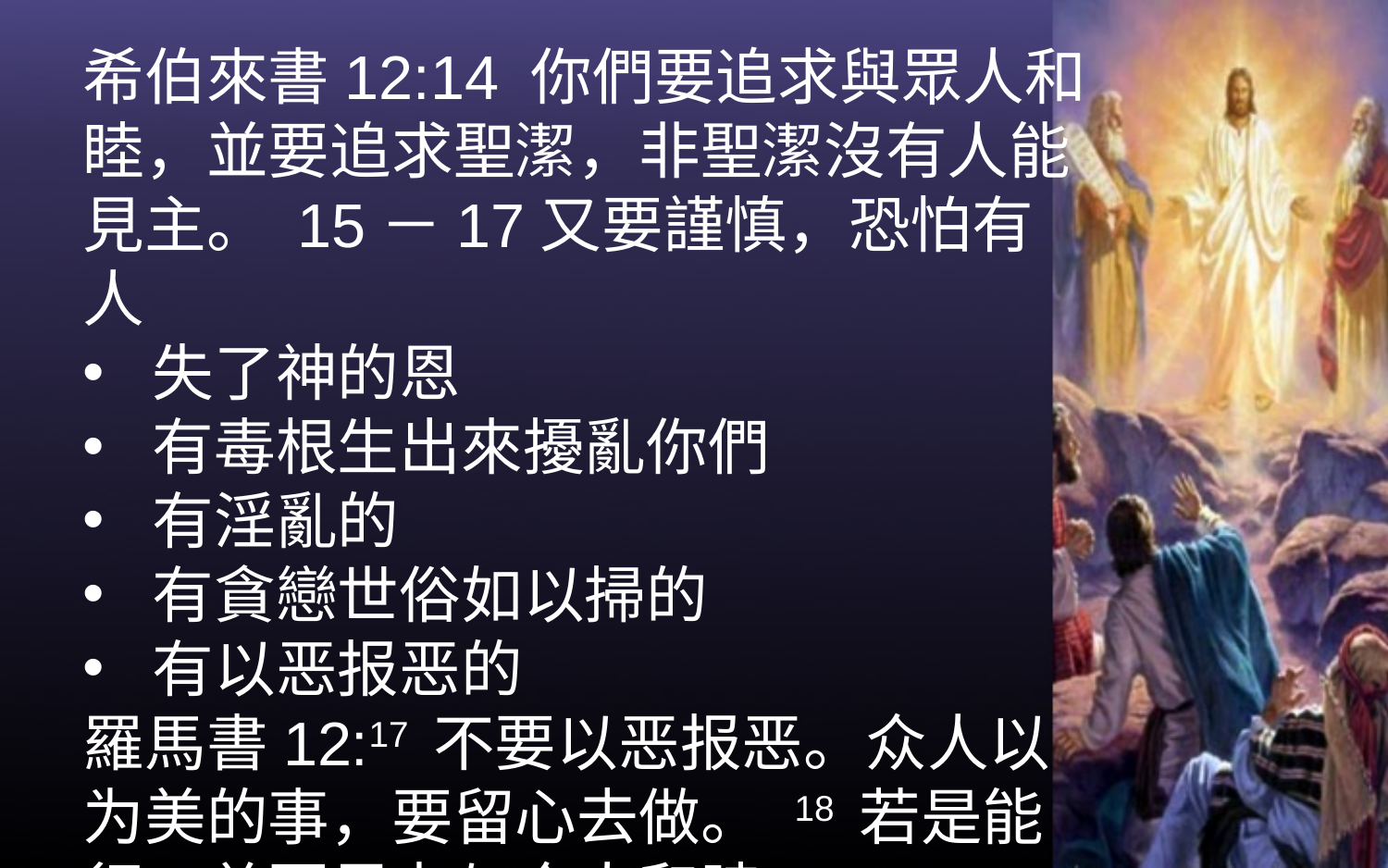

希伯來書12:14 你們要追求與眾人和睦，並要追求聖潔，非聖潔沒有人能見主。 15－17又要謹慎，恐怕有人
失了神的恩
有毒根生出來擾亂你們
有淫亂的
有貪戀世俗如以掃的
有以恶报恶的
羅馬書12:17 不要以恶报恶。众人以为美的事，要留心去做。 18 若是能行，总要尽力与众人和睦。